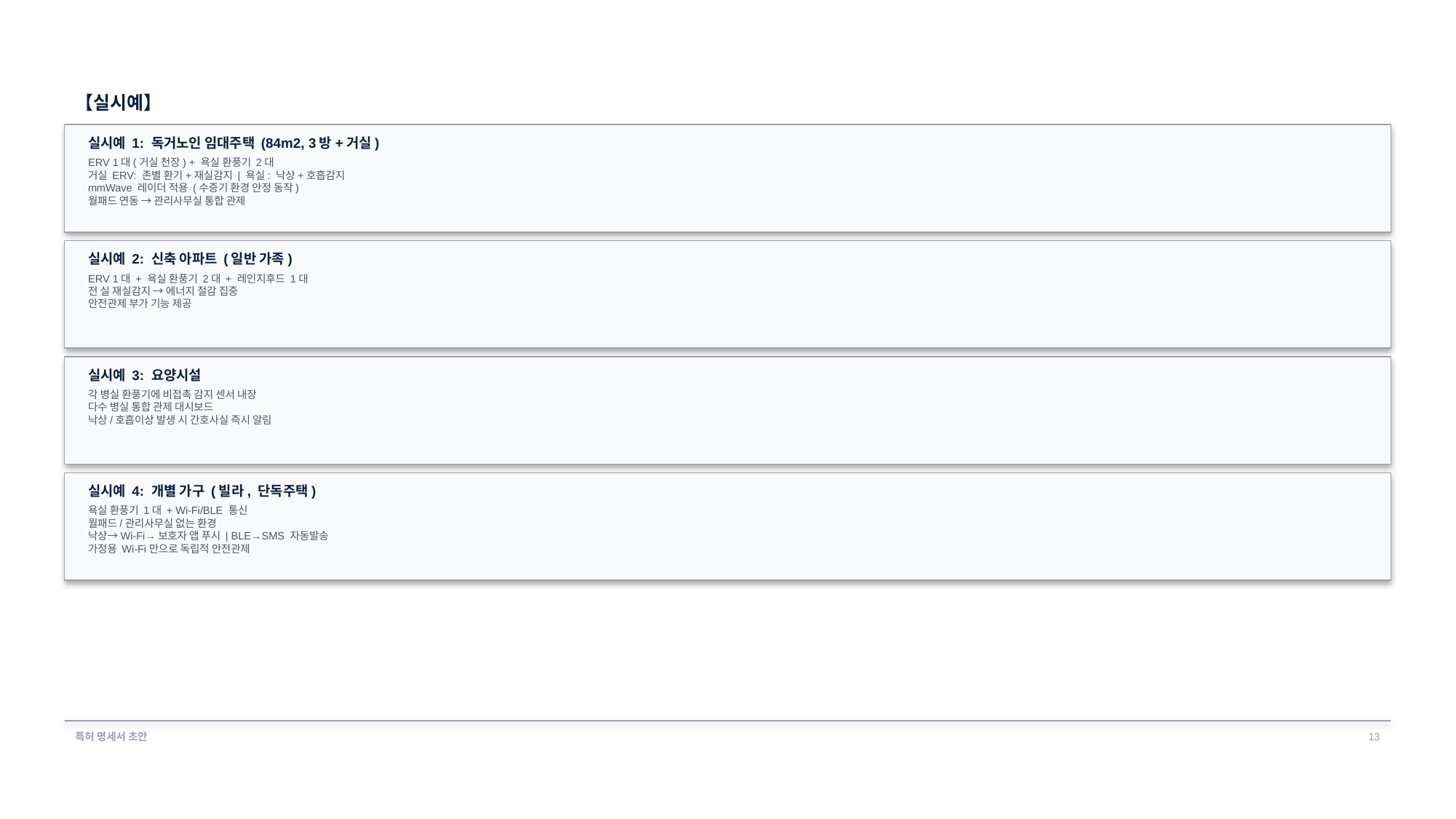

【실시예】

실시예 1: 독거노인 임대주택 (84m2, 3방+거실)
ERV 1대(거실 천장) + 욕실 환풍기 2대
거실 ERV: 존별 환기+재실감지 | 욕실: 낙상+호흡감지
mmWave 레이더 적용 (수증기 환경 안정 동작)
월패드 연동 → 관리사무실 통합 관제

실시예 2: 신축 아파트 (일반 가족)
ERV 1대 + 욕실 환풍기 2대 + 레인지후드 1대
전 실 재실감지 → 에너지 절감 집중
안전관제 부가 기능 제공

실시예 3: 요양시설
각 병실 환풍기에 비접촉 감지 센서 내장
다수 병실 통합 관제 대시보드
낙상/호흡이상 발생 시 간호사실 즉시 알림

실시예 4: 개별 가구 (빌라, 단독주택)
욕실 환풍기 1대 + Wi-Fi/BLE 통신
월패드/관리사무실 없는 환경
낙상→Wi-Fi→보호자 앱 푸시 | BLE→SMS 자동발송
가정용 Wi-Fi만으로 독립적 안전관제

특허 명세서 초안
13